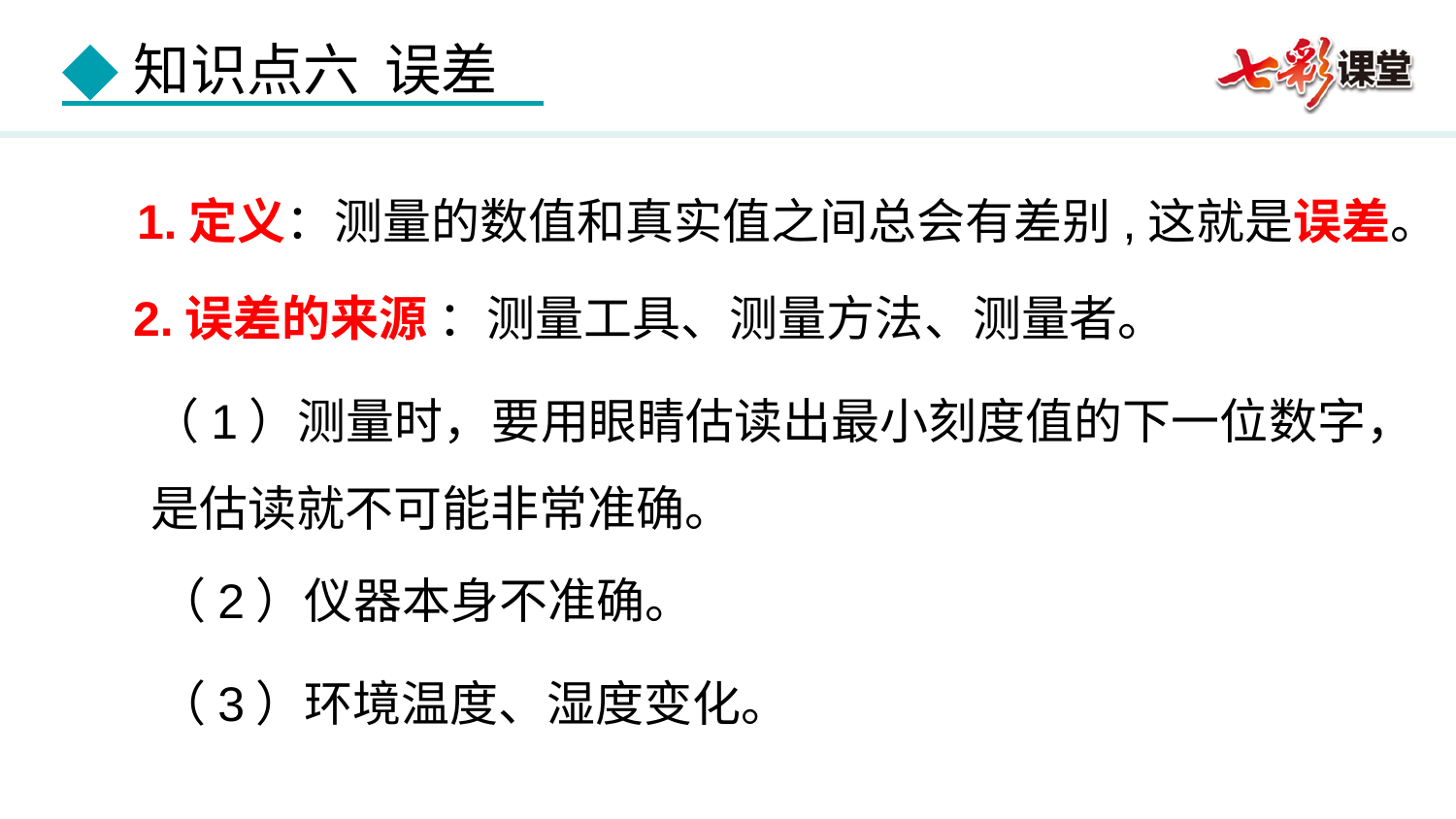

1.定义：测量的数值和真实值之间总会有差别,这就是误差。
2.误差的来源 ：测量工具、测量方法、测量者。
（1）测量时，要用眼睛估读出最小刻度值的下一位数字，是估读就不可能非常准确。
（2）仪器本身不准确。
（3）环境温度、湿度变化。